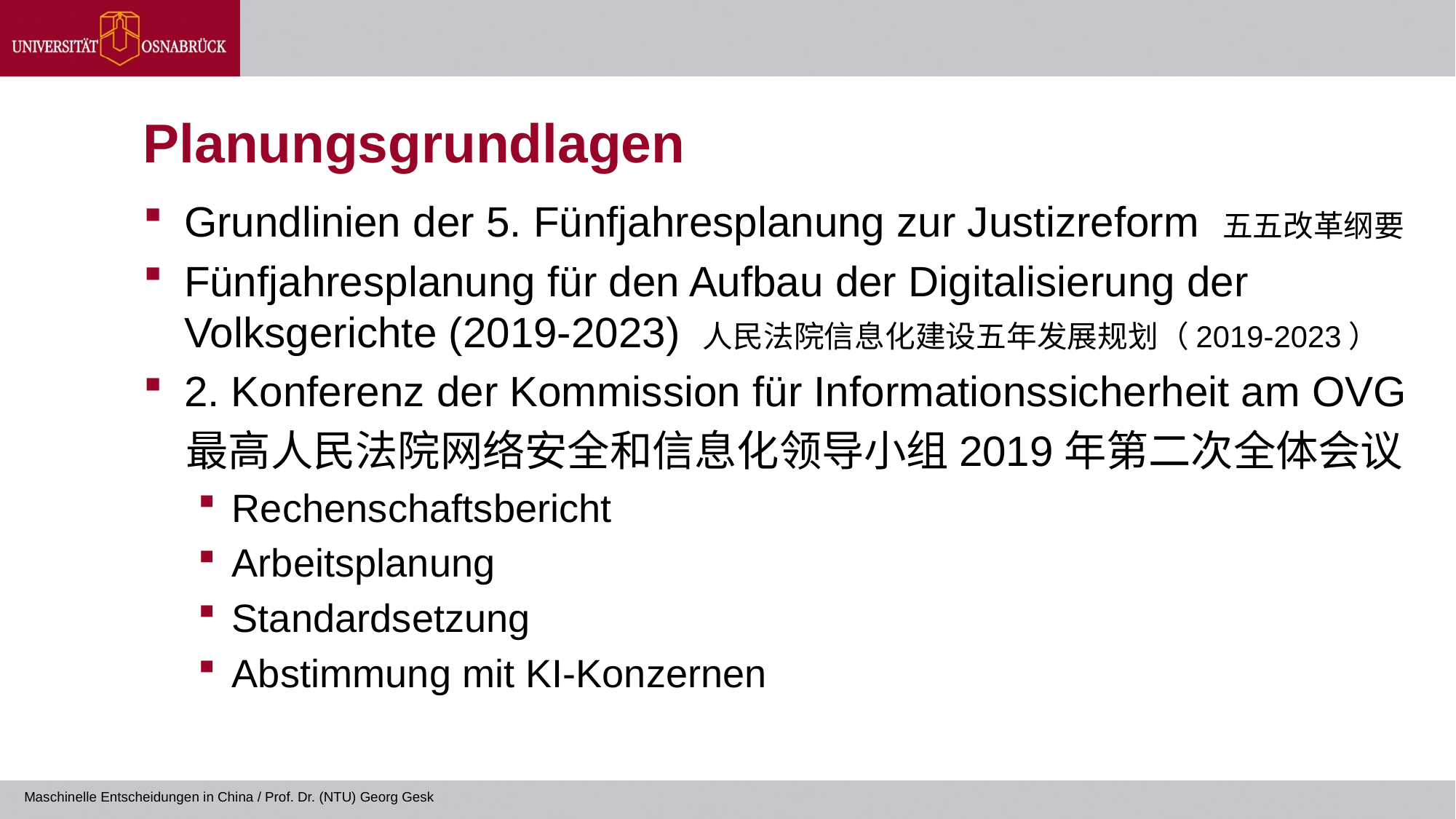

# Planungsgrundlagen
Grundlinien der 5. Fünfjahresplanung zur Justizreform 五五改革纲要
Fünfjahresplanung für den Aufbau der Digitalisierung der Volksgerichte (2019-2023) 人民法院信息化建设五年发展规划（2019-2023）
2. Konferenz der Kommission für Informationssicherheit am OVG
最高人民法院网络安全和信息化领导小组2019年第二次全体会议
Rechenschaftsbericht
Arbeitsplanung
Standardsetzung
Abstimmung mit KI-Konzernen

Maschinelle Entscheidungen in China / Prof. Dr. (NTU) Georg Gesk